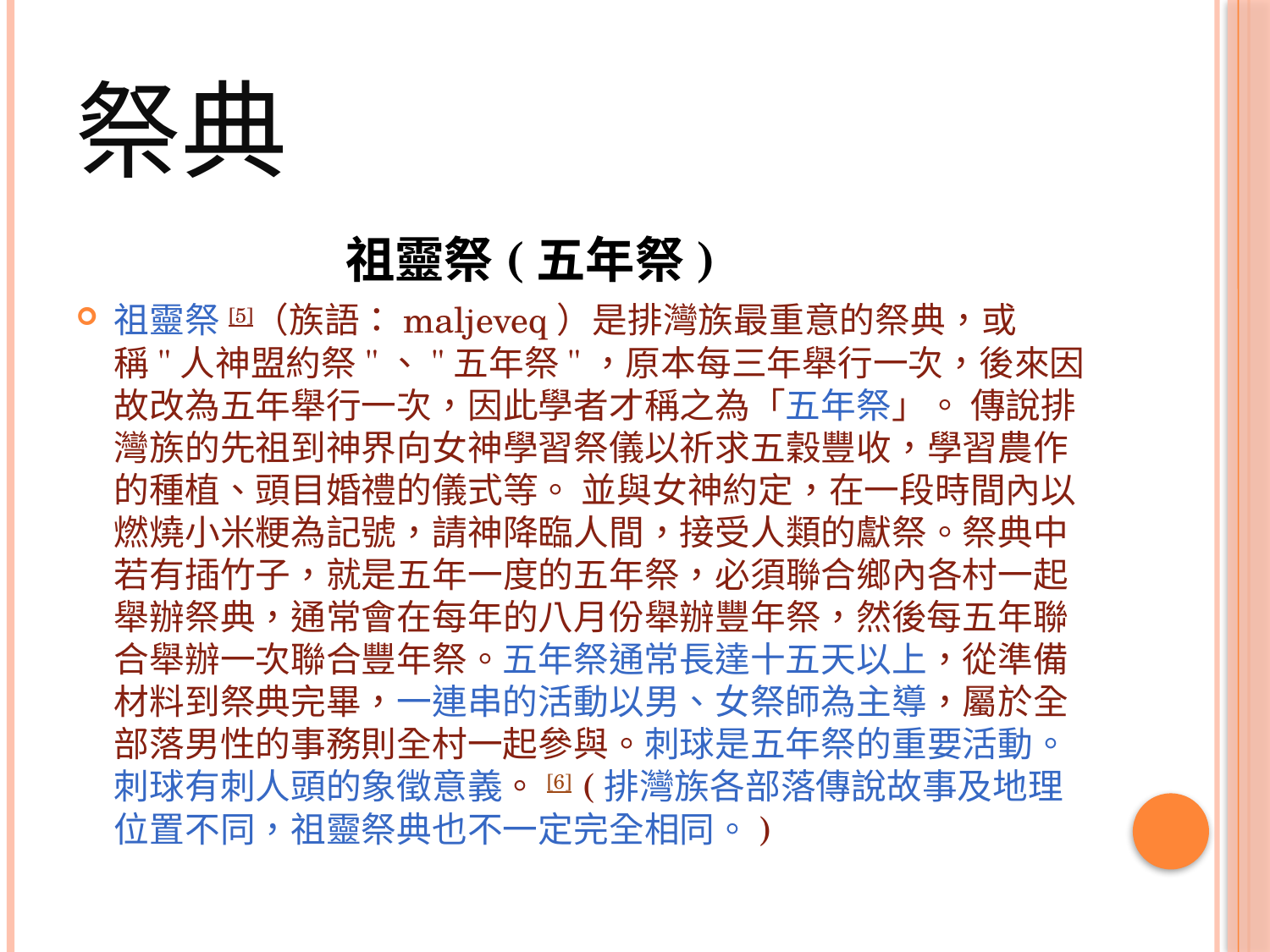

# 祭典
                       祖靈祭(五年祭)
祖靈祭[5]（族語：maljeveq）是排灣族最重意的祭典，或稱"人神盟約祭"、"五年祭"，原本每三年舉行一次，後來因故改為五年舉行一次，因此學者才稱之為「五年祭」。 傳說排灣族的先祖到神界向女神學習祭儀以祈求五穀豐收，學習農作的種植、頭目婚禮的儀式等。 並與女神約定，在一段時間內以燃燒小米粳為記號，請神降臨人間，接受人類的獻祭。祭典中若有插竹子，就是五年一度的五年祭，必須聯合鄉內各村一起舉辦祭典，通常會在每年的八月份舉辦豐年祭，然後每五年聯合舉辦一次聯合豐年祭。五年祭通常長達十五天以上，從準備材料到祭典完畢，一連串的活動以男、女祭師為主導，屬於全部落男性的事務則全村一起參與。刺球是五年祭的重要活動。刺球有刺人頭的象徵意義。[6] (排灣族各部落傳說故事及地理位置不同，祖靈祭典也不一定完全相同。)